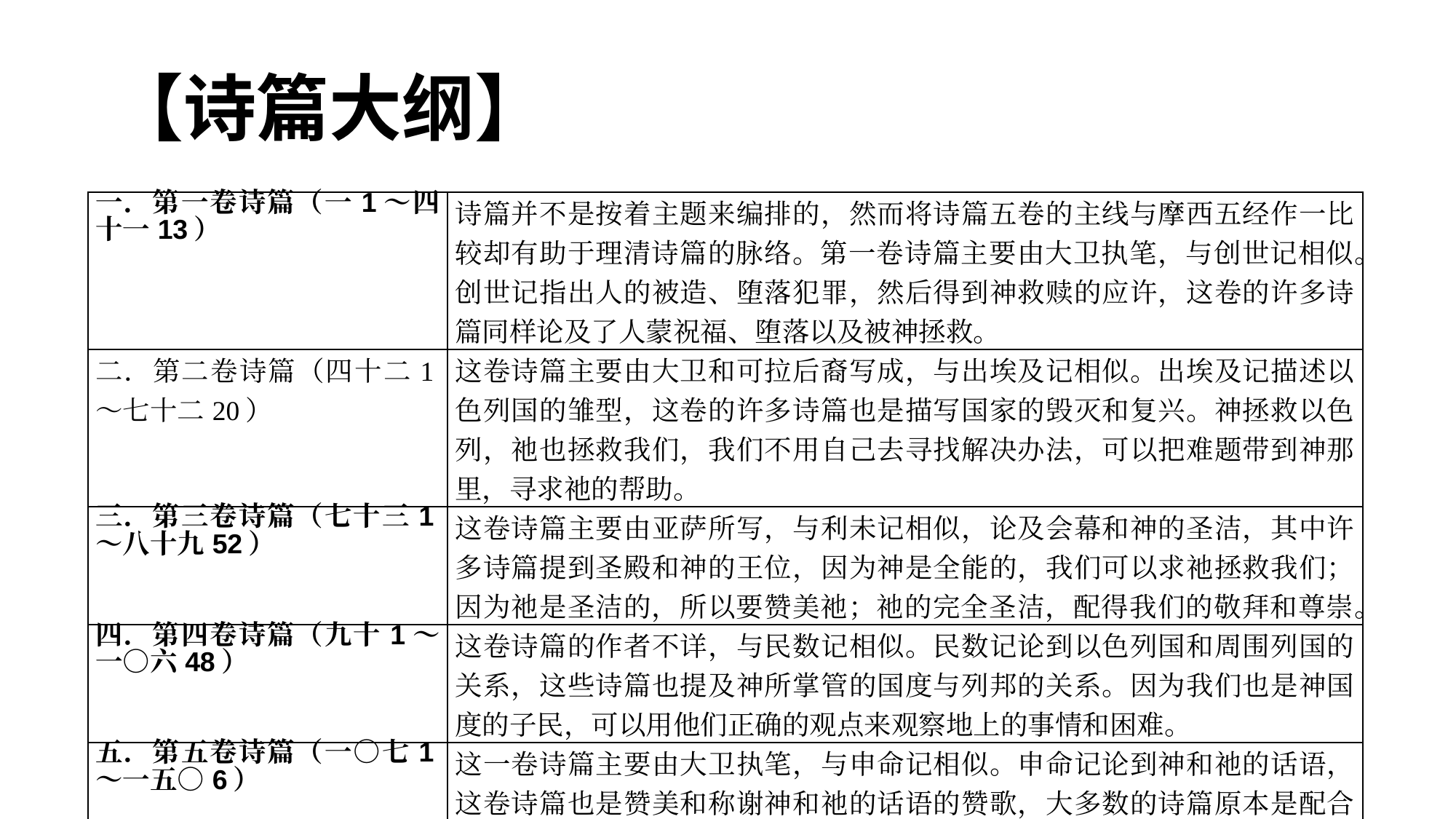

【诗篇大纲】
| 一．第一卷诗篇（一1～四十一13） | 诗篇并不是按着主题来编排的，然而将诗篇五卷的主线与摩西五经作一比较却有助于理清诗篇的脉络。第一卷诗篇主要由大卫执笔，与创世记相似。创世记指出人的被造、堕落犯罪，然后得到神救赎的应许，这卷的许多诗篇同样论及了人蒙祝福、堕落以及被神拯救。 |
| --- | --- |
| 二．第二卷诗篇（四十二1～七十二20） | 这卷诗篇主要由大卫和可拉后裔写成，与出埃及记相似。出埃及记描述以色列国的雏型，这卷的许多诗篇也是描写国家的毁灭和复兴。神拯救以色列，祂也拯救我们，我们不用自己去寻找解决办法，可以把难题带到神那里，寻求祂的帮助。 |
| 三．第三卷诗篇（七十三1～八十九52） | 这卷诗篇主要由亚萨所写，与利未记相似，论及会幕和神的圣洁，其中许多诗篇提到圣殿和神的王位，因为神是全能的，我们可以求祂拯救我们；因为祂是圣洁的，所以要赞美祂；祂的完全圣洁，配得我们的敬拜和尊崇。 |
| 四．第四卷诗篇（九十1～一○六48） | 这卷诗篇的作者不详，与民数记相似。民数记论到以色列国和周围列国的关系，这些诗篇也提及神所掌管的国度与列邦的关系。因为我们也是神国度的子民，可以用他们正确的观点来观察地上的事情和困难。 |
| 五．第五卷诗篇（一○七1～一五○6） | 这一卷诗篇主要由大卫执笔，与申命记相似。申命记论到神和祂的话语，这卷诗篇也是赞美和称谢神和祂的话语的赞歌，大多数的诗篇原本是配合音乐，在敬拜中使用的。我们今日可以像从前那样使用这些诗篇，作为一本赞美和敬拜的诗歌集，这是一本使我们心灵歌唱的书。 |